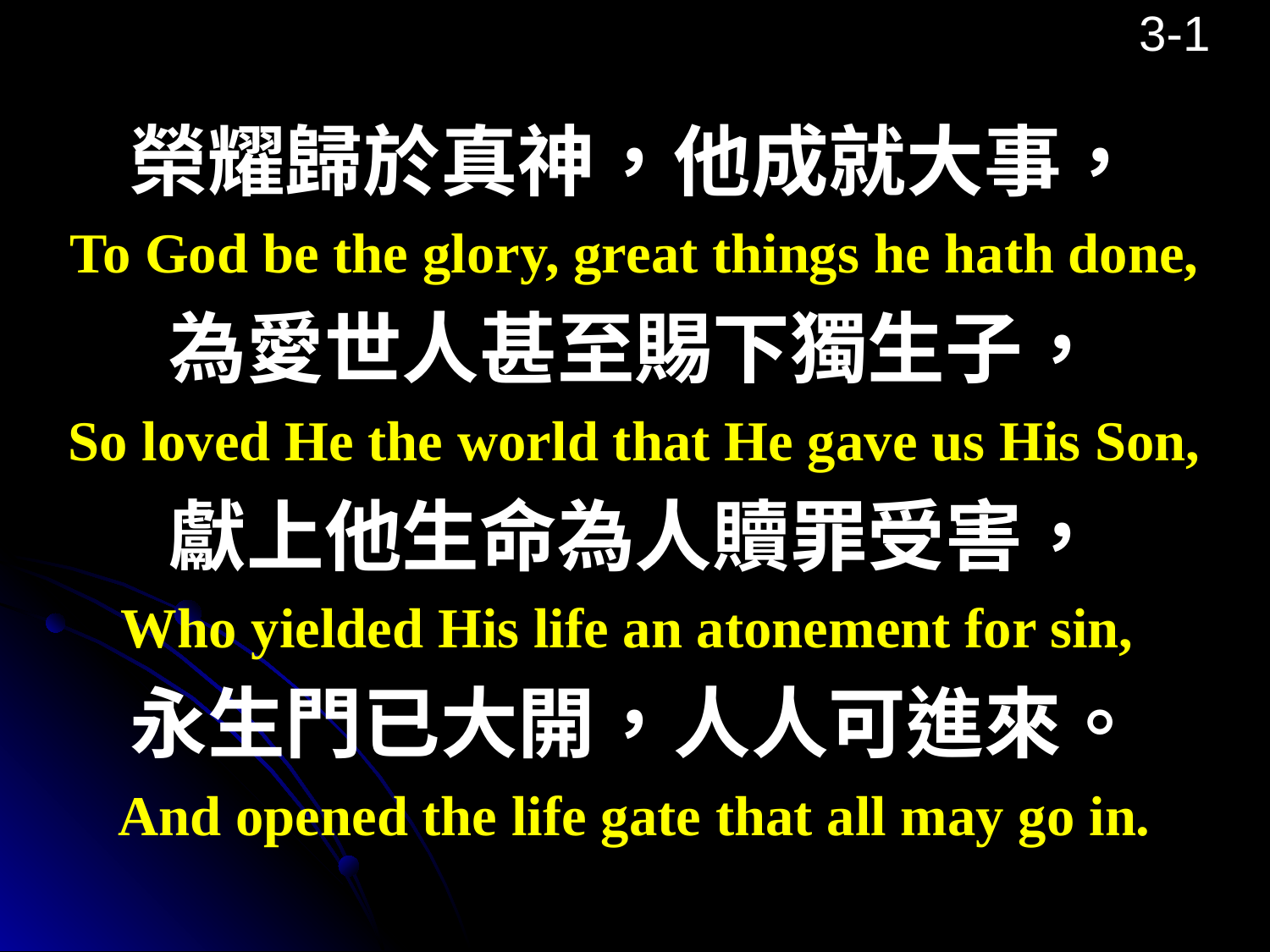

# 3-1
榮耀歸於真神，他成就大事，
To God be the glory, great things he hath done,
為愛世人甚至賜下獨生子，
So loved He the world that He gave us His Son,
獻上他生命為人贖罪受害，
Who yielded His life an atonement for sin,
永生門已大開，人人可進來。
And opened the life gate that all may go in.